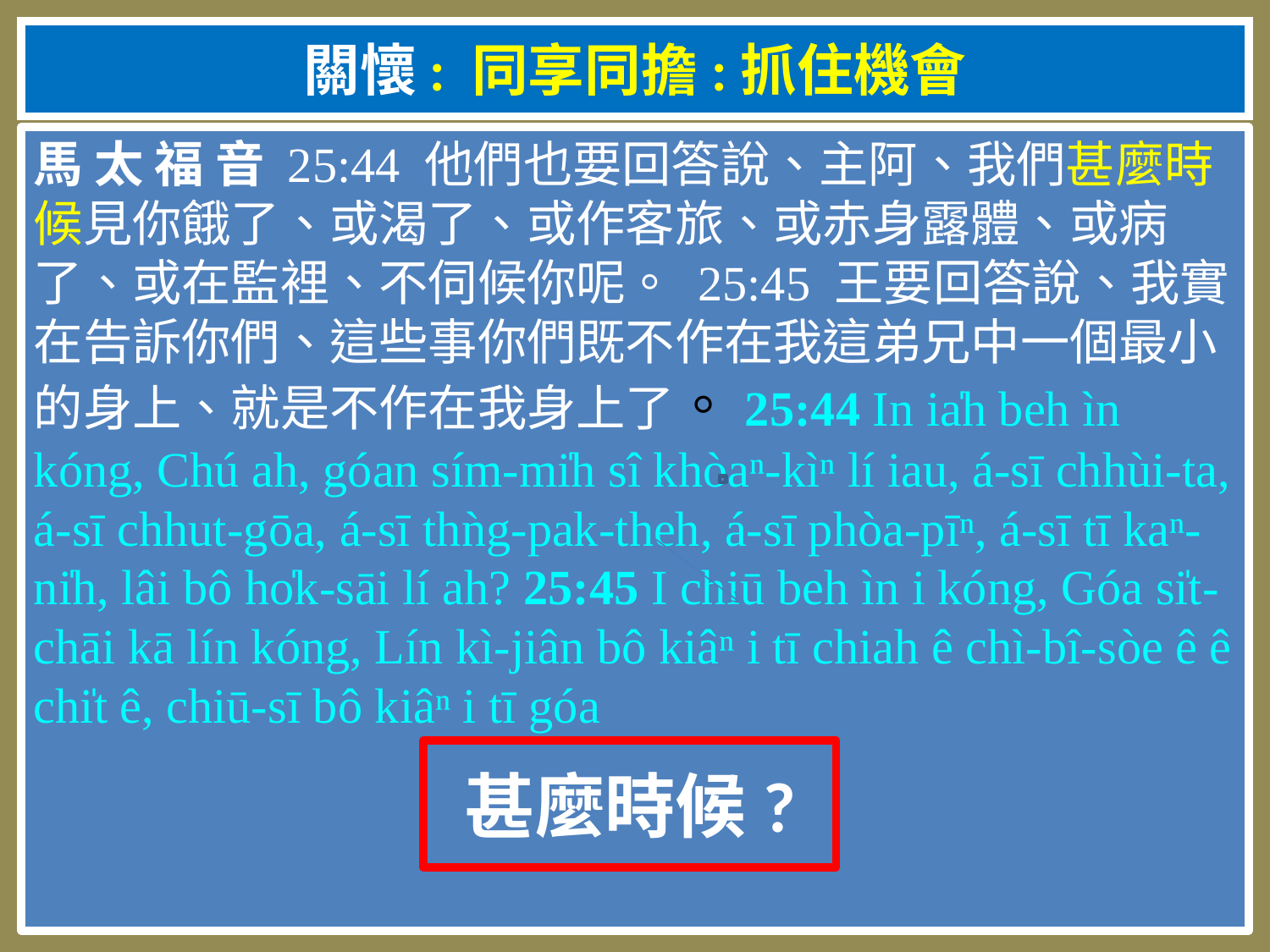

# 關懷: 同享同擔:抓住機會
馬 太 福 音 25:44 他們也要回答說、主阿、我們甚麼時候見你餓了、或渴了、或作客旅、或赤身露體、或病了、或在監裡、不伺候你呢。 25:45 王要回答說、我實在告訴你們、這些事你們既不作在我這弟兄中一個最小的身上、就是不作在我身上了。25:44 In ia̍h beh ìn kóng, Chú ah, góan sím-mi̍h sî khòaⁿ-kìⁿ lí iau, á-sī chhùi-ta, á-sī chhut-gōa, á-sī thǹg-pak-theh, á-sī phòa-pīⁿ, á-sī tī kaⁿ-ni̍h, lâi bô ho̍k-sāi lí ah? 25:45 I chiū beh ìn i kóng, Góa si̍t-chāi kā lín kóng, Lín kì-jiân bô kiâⁿ i tī chiah ê chì-bî-sòe ê ê chi̍t ê, chiū-sī bô kiâⁿ i tī góa

甚麼時候?